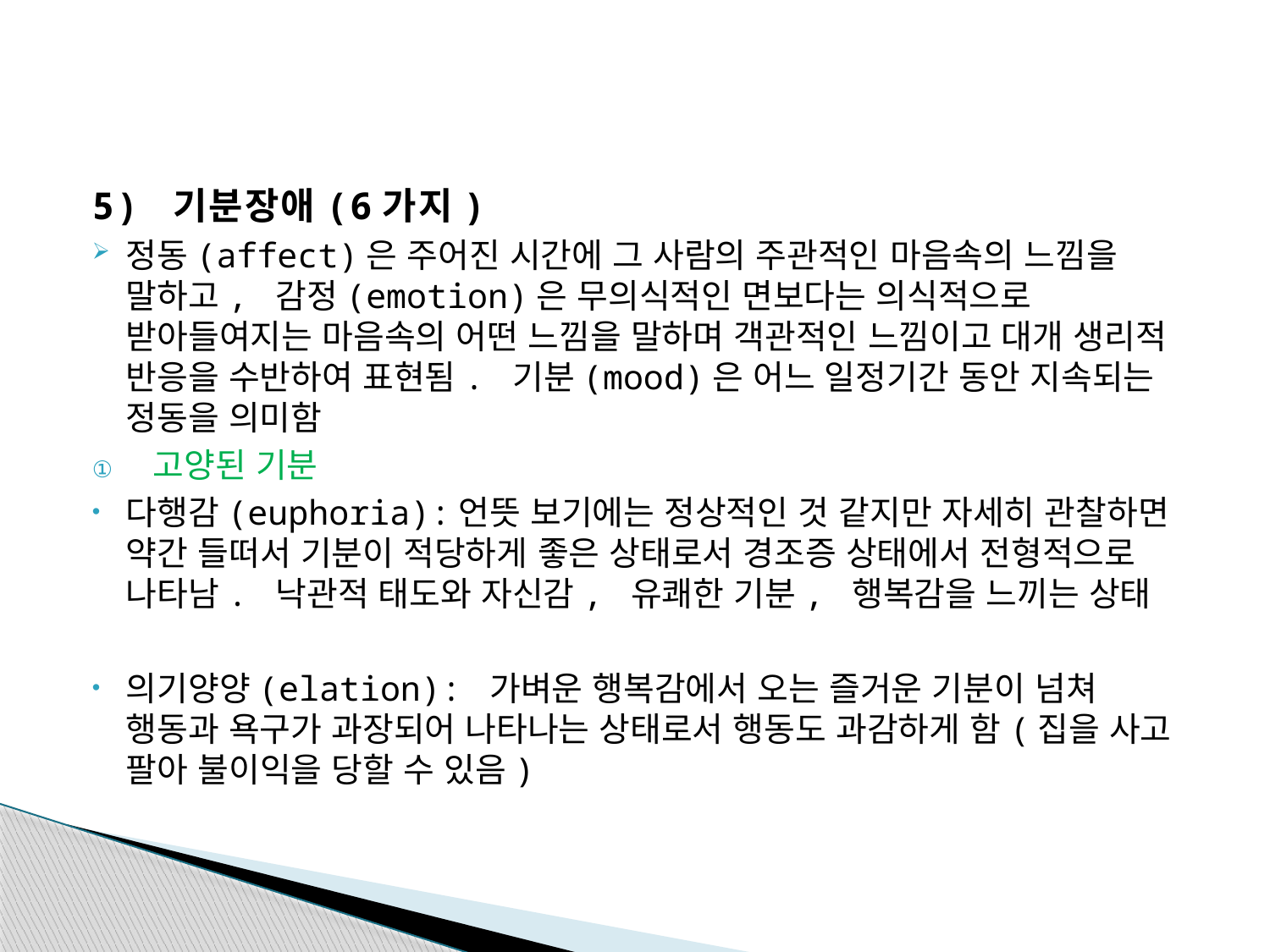

#
5) 기분장애(6가지)
정동(affect)은 주어진 시간에 그 사람의 주관적인 마음속의 느낌을 말하고, 감정(emotion)은 무의식적인 면보다는 의식적으로 받아들여지는 마음속의 어떤 느낌을 말하며 객관적인 느낌이고 대개 생리적 반응을 수반하여 표현됨. 기분(mood)은 어느 일정기간 동안 지속되는 정동을 의미함
고양된 기분
다행감(euphoria):언뜻 보기에는 정상적인 것 같지만 자세히 관찰하면 약간 들떠서 기분이 적당하게 좋은 상태로서 경조증 상태에서 전형적으로 나타남. 낙관적 태도와 자신감, 유쾌한 기분, 행복감을 느끼는 상태

의기양양(elation): 가벼운 행복감에서 오는 즐거운 기분이 넘쳐 행동과 욕구가 과장되어 나타나는 상태로서 행동도 과감하게 함(집을 사고 팔아 불이익을 당할 수 있음)